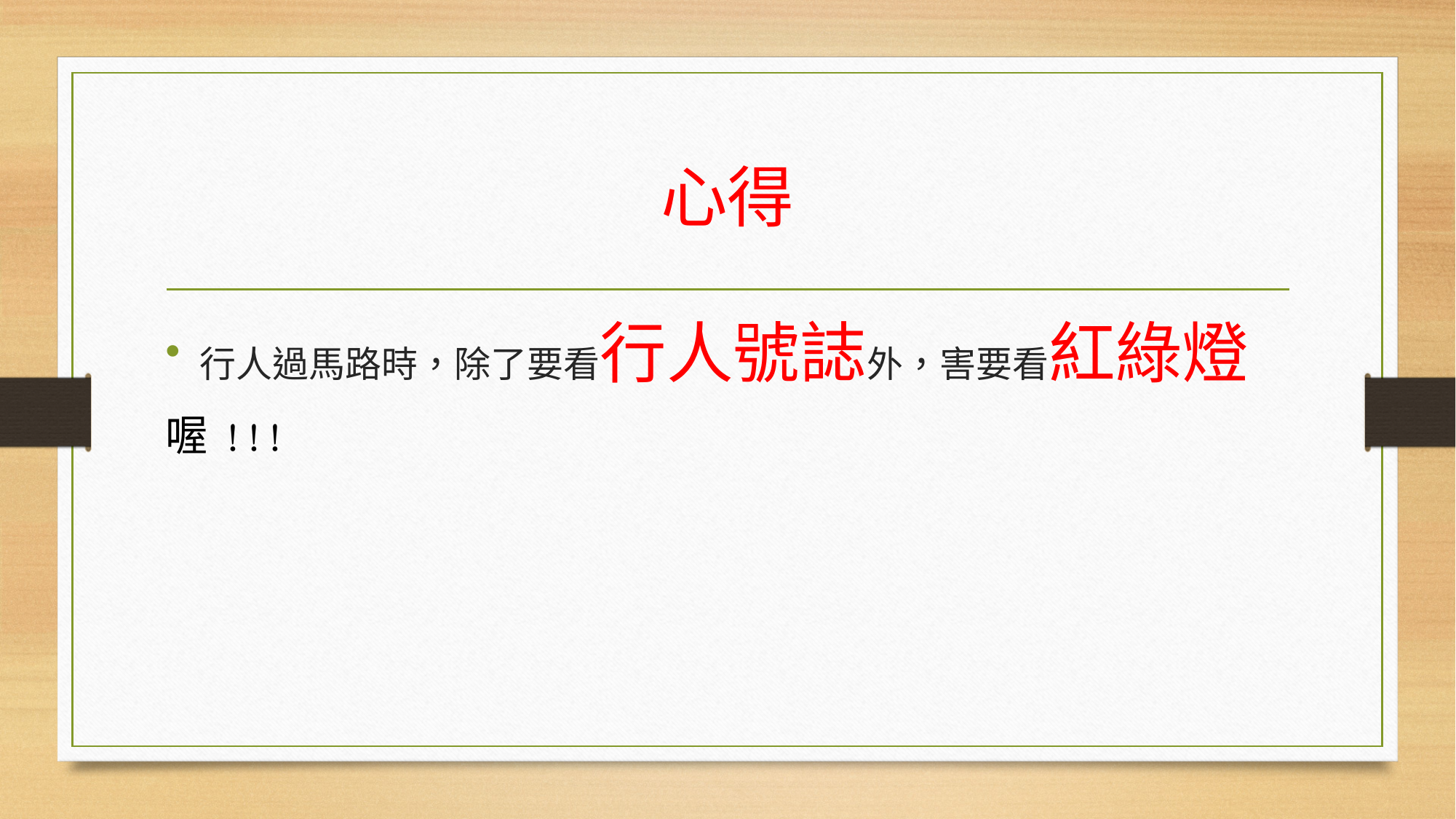

# 心得
行人過馬路時，除了要看行人號誌外，害要看紅綠燈
喔 ! ! !